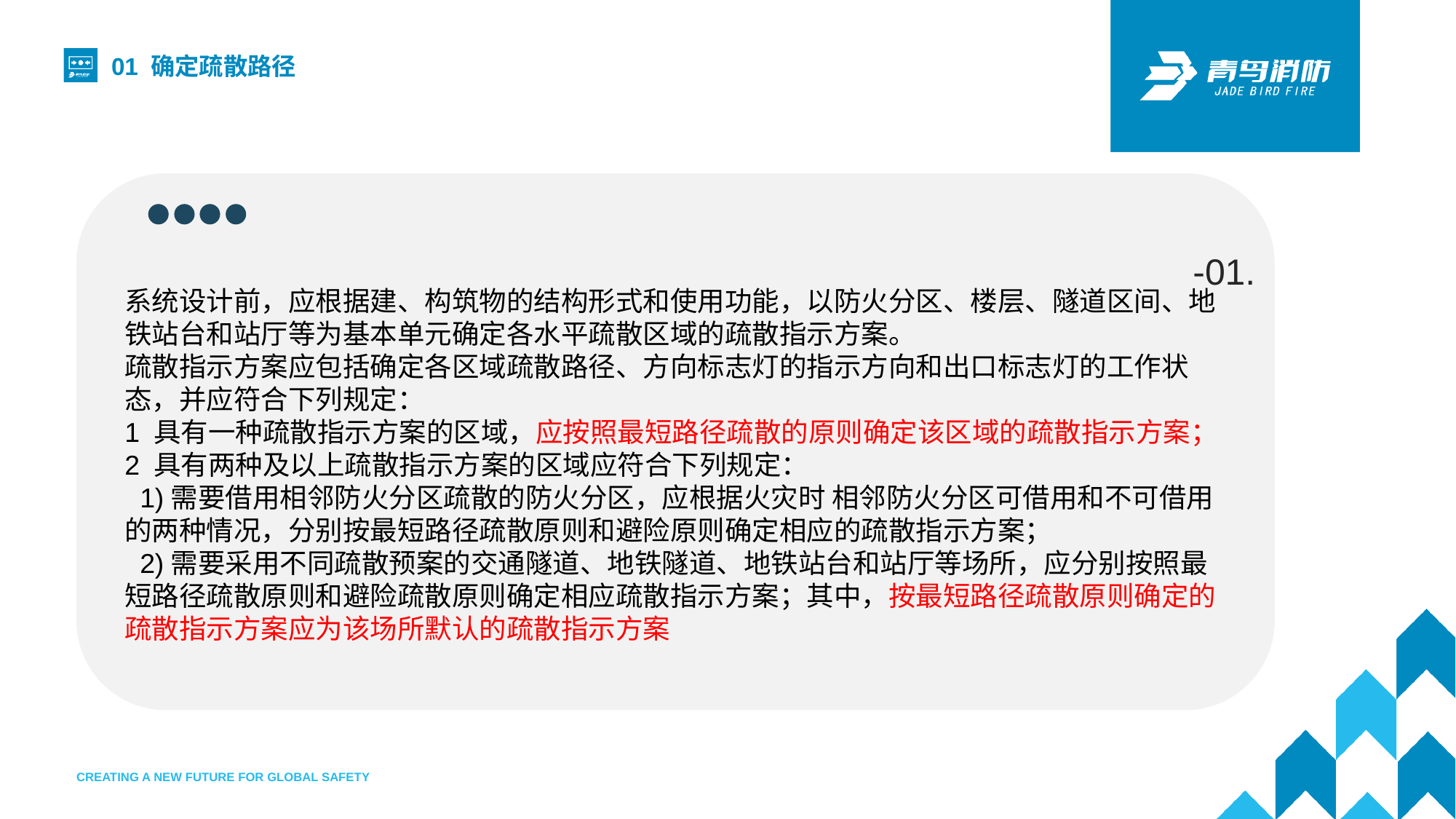

01 确定疏散路径

-01.

系统设计前，应根据建、构筑物的结构形式和使用功能，以防火分区、楼层、隧道区间、地铁站台和站厅等为基本单元确定各水平疏散区域的疏散指示方案。
疏散指示方案应包括确定各区域疏散路径、方向标志灯的指示方向和出口标志灯的工作状态，并应符合下列规定：
1 具有一种疏散指示方案的区域，应按照最短路径疏散的原则确定该区域的疏散指示方案；
2 具有两种及以上疏散指示方案的区域应符合下列规定：
  1)需要借用相邻防火分区疏散的防火分区，应根据火灾时 相邻防火分区可借用和不可借用的两种情况，分别按最短路径疏散原则和避险原则确定相应的疏散指示方案；
  2)需要采用不同疏散预案的交通隧道、地铁隧道、地铁站台和站厅等场所，应分别按照最短路径疏散原则和避险疏散原则确定相应疏散指示方案；其中，按最短路径疏散原则确定的疏散指示方案应为该场所默认的疏散指示方案